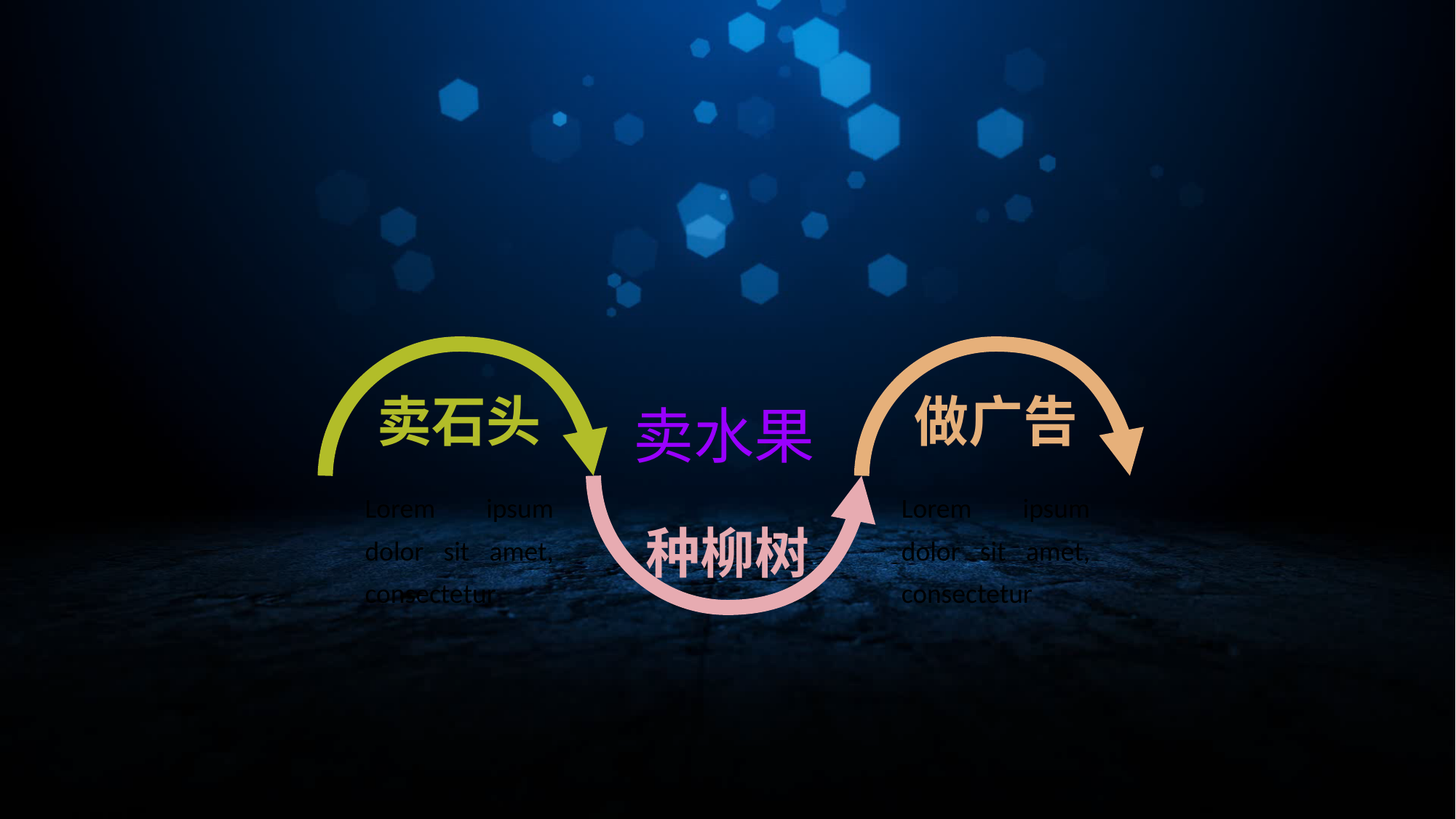

卖水果
卖石头
做广告
Lorem ipsum dolor sit amet, consectetur
种柳树
Lorem ipsum dolor sit amet, consectetur